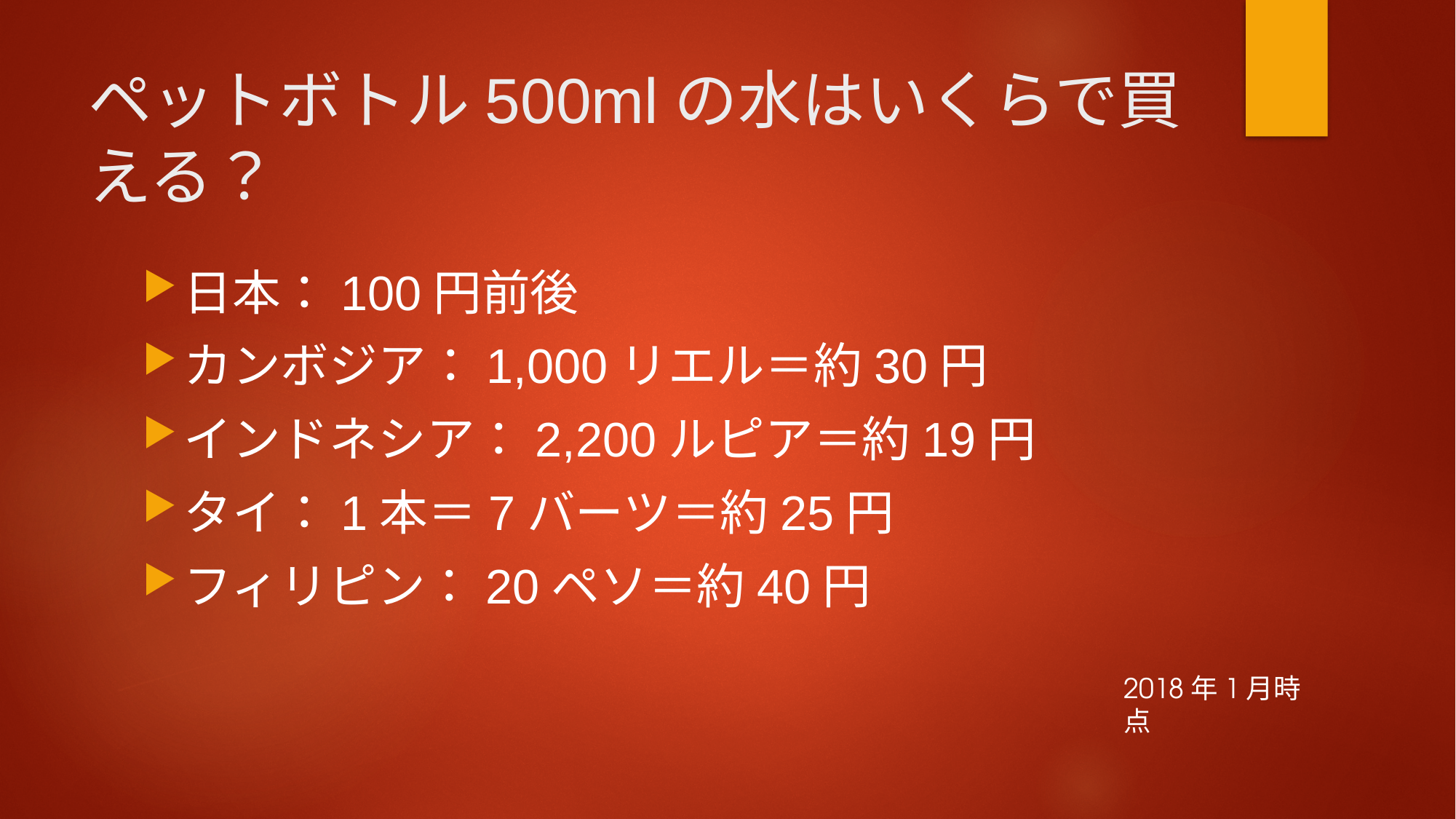

# ペットボトル500mlの水はいくらで買える？
日本：100円前後
カンボジア：1,000リエル＝約30円
インドネシア：2,200ルピア＝約19円
タイ：1本＝7バーツ＝約25円
フィリピン：20ペソ＝約40円
2018年1月時点